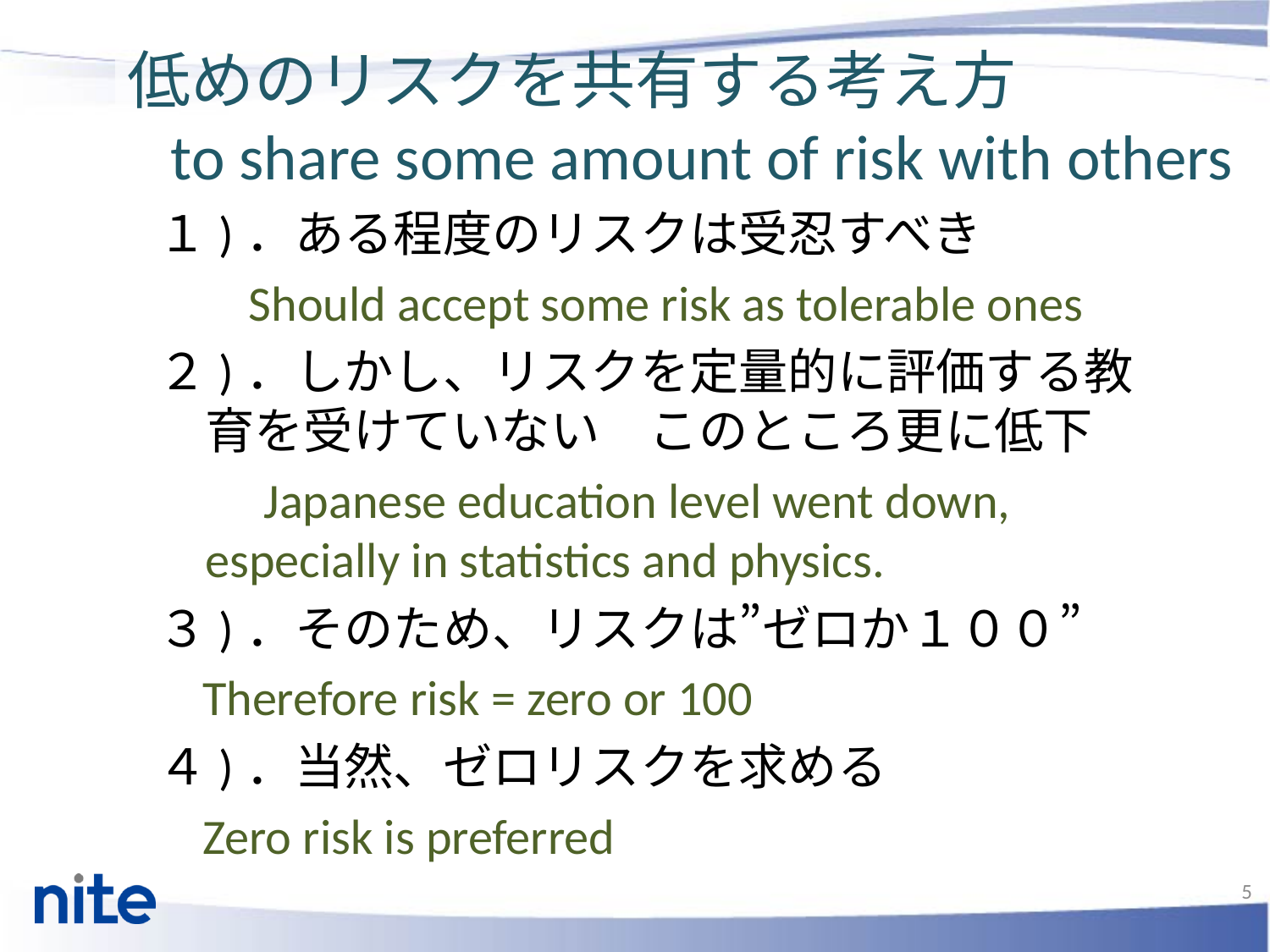

低めのリスクを共有する考え方
   to share some amount of risk with others
１)．ある程度のリスクは受忍すべき
   　Should accept some risk as tolerable ones
２)．しかし、リスクを定量的に評価する教育を受けていない　このところ更に低下
   　Japanese education level went down, especially in statistics and physics.
３)．そのため、リスクは”ゼロか１００”
    Therefore risk = zero or 100
４)．当然、ゼロリスクを求める
    Zero risk is preferred
5